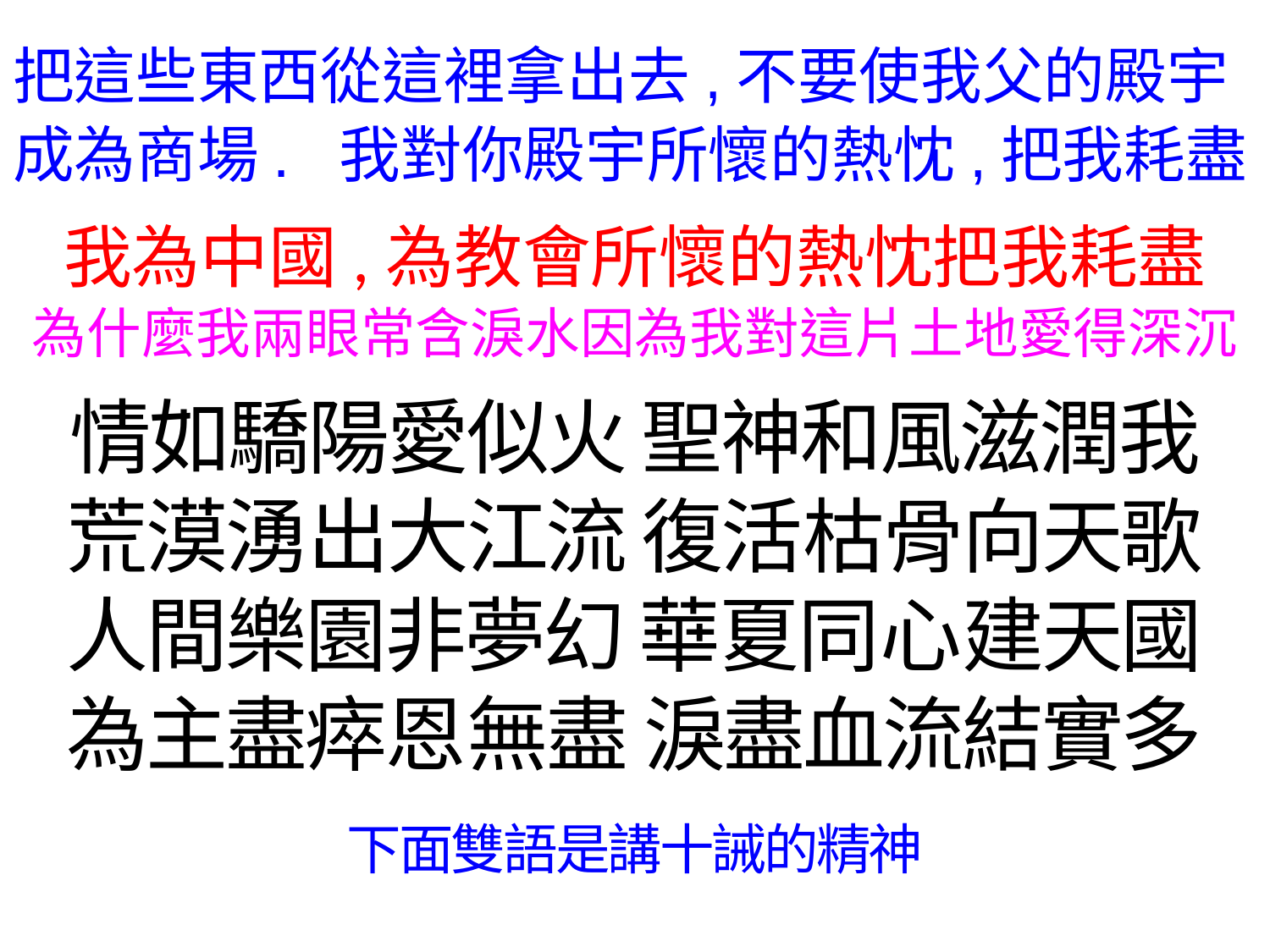

把這些東西從這裡拿出去,不要使我父的殿宇成為商場.  我對你殿宇所懷的熱忱,把我耗盡
我為中國,為教會所懷的熱忱把我耗盡
為什麼我兩眼常含淚水因為我對這片土地愛得深沉
情如驕陽愛似火 聖神和風滋潤我
荒漠湧出大江流 復活枯骨向天歌
人間樂園非夢幻 華夏同心建天國
為主盡瘁恩無盡 淚盡血流結實多
下面雙語是講十誡的精神